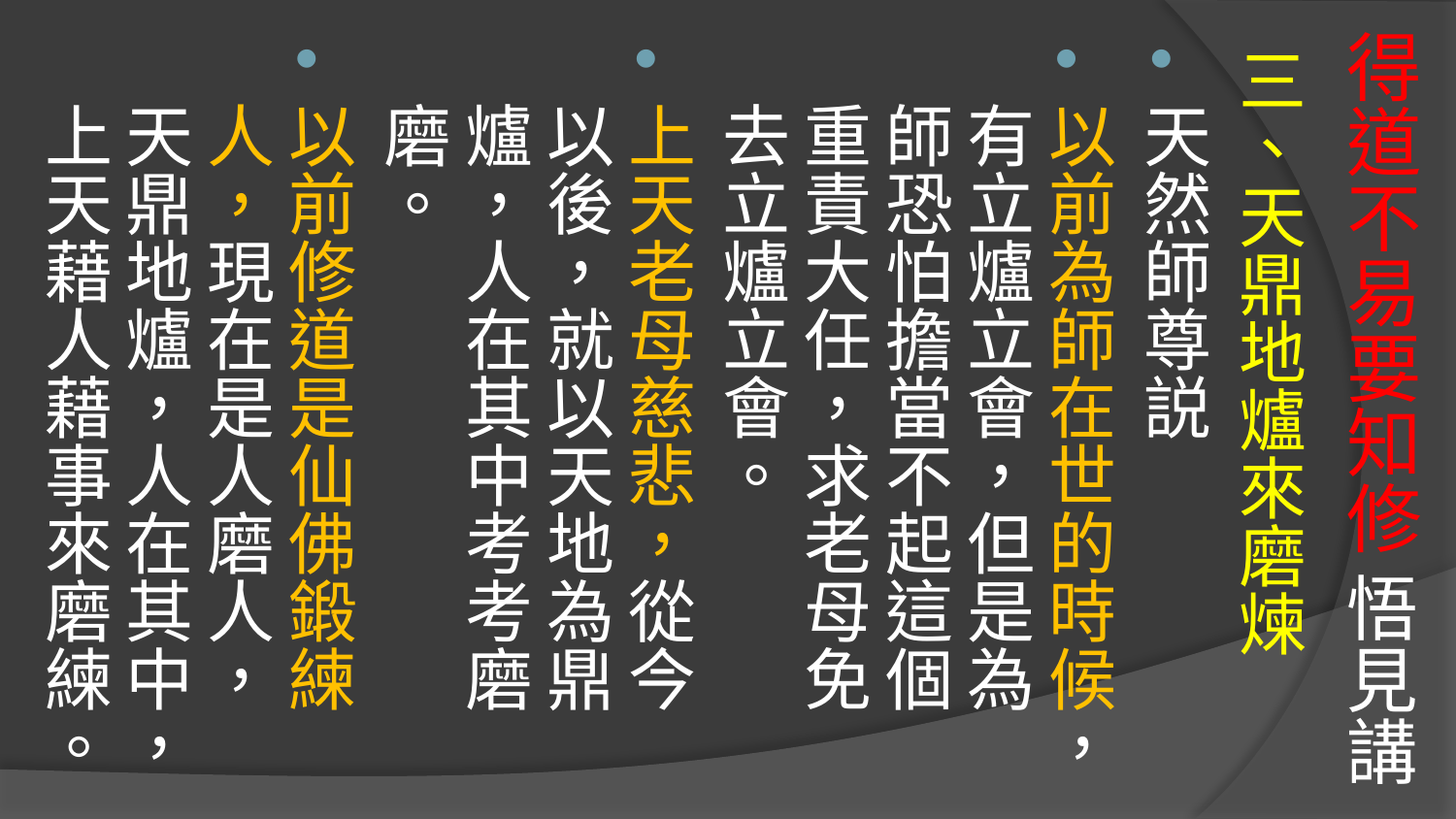

# 得道不易要知修 悟見講
三、天鼎地爐來磨煉
天然師尊説
以前為師在世的時候，有立爐立會，但是為師恐怕擔當不起這個重責大任，求老母免去立爐立會。
上天老母慈悲，從今以後，就以天地為鼎爐，人在其中考考磨磨。
以前修道是仙佛鍛練人，現在是人磨人，天鼎地爐，人在其中，上天藉人藉事來磨練。